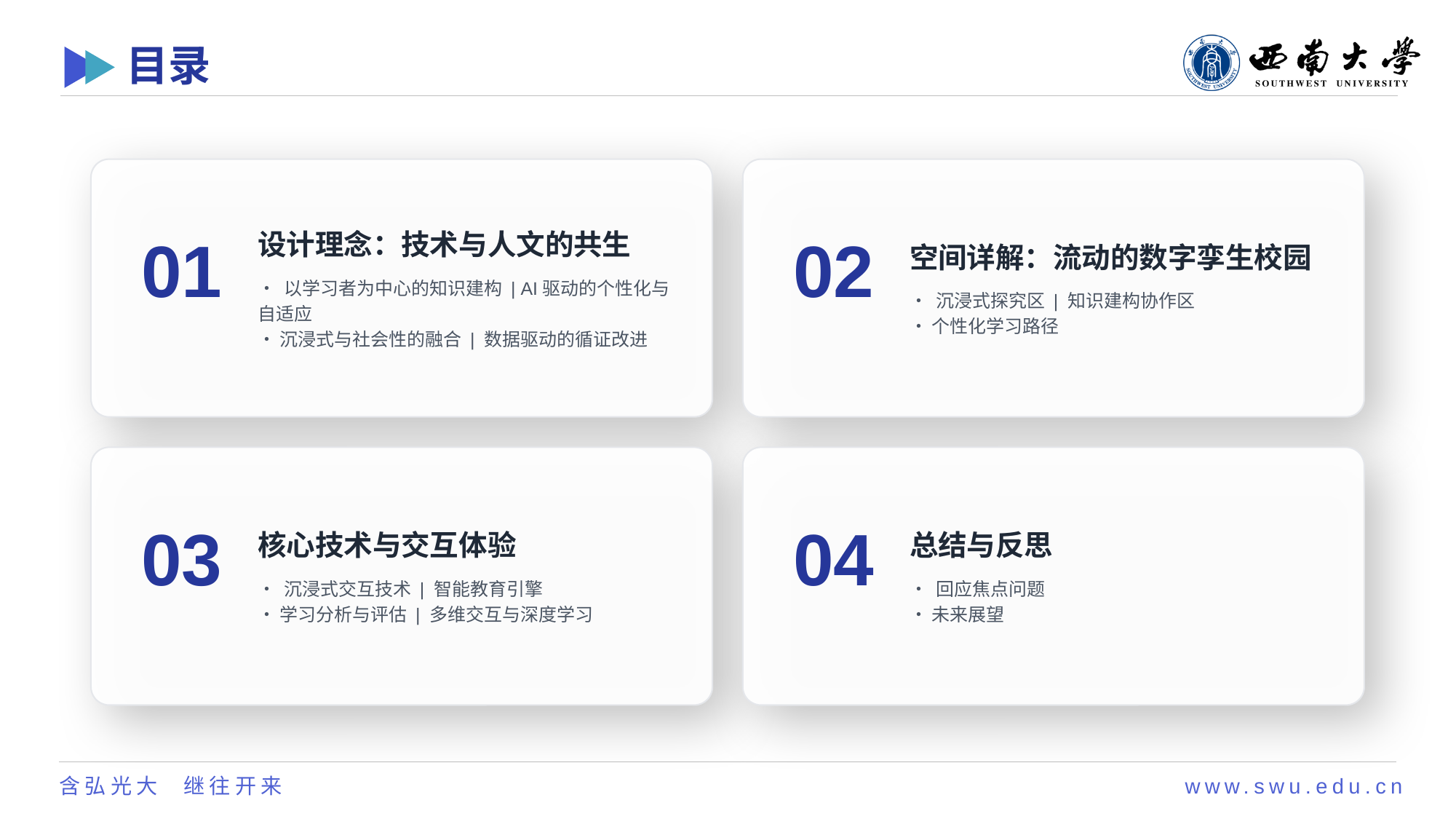

# 目录

01
设计理念：技术与人文的共生
• 以学习者为中心的知识建构 | AI驱动的个性化与自适应
• 沉浸式与社会性的融合 | 数据驱动的循证改进
02
空间详解：流动的数字孪生校园
• 沉浸式探究区 | 知识建构协作区
• 个性化学习路径

03
核心技术与交互体验
• 沉浸式交互技术 | 智能教育引擎
• 学习分析与评估 | 多维交互与深度学习
04
总结与反思
• 回应焦点问题
• 未来展望